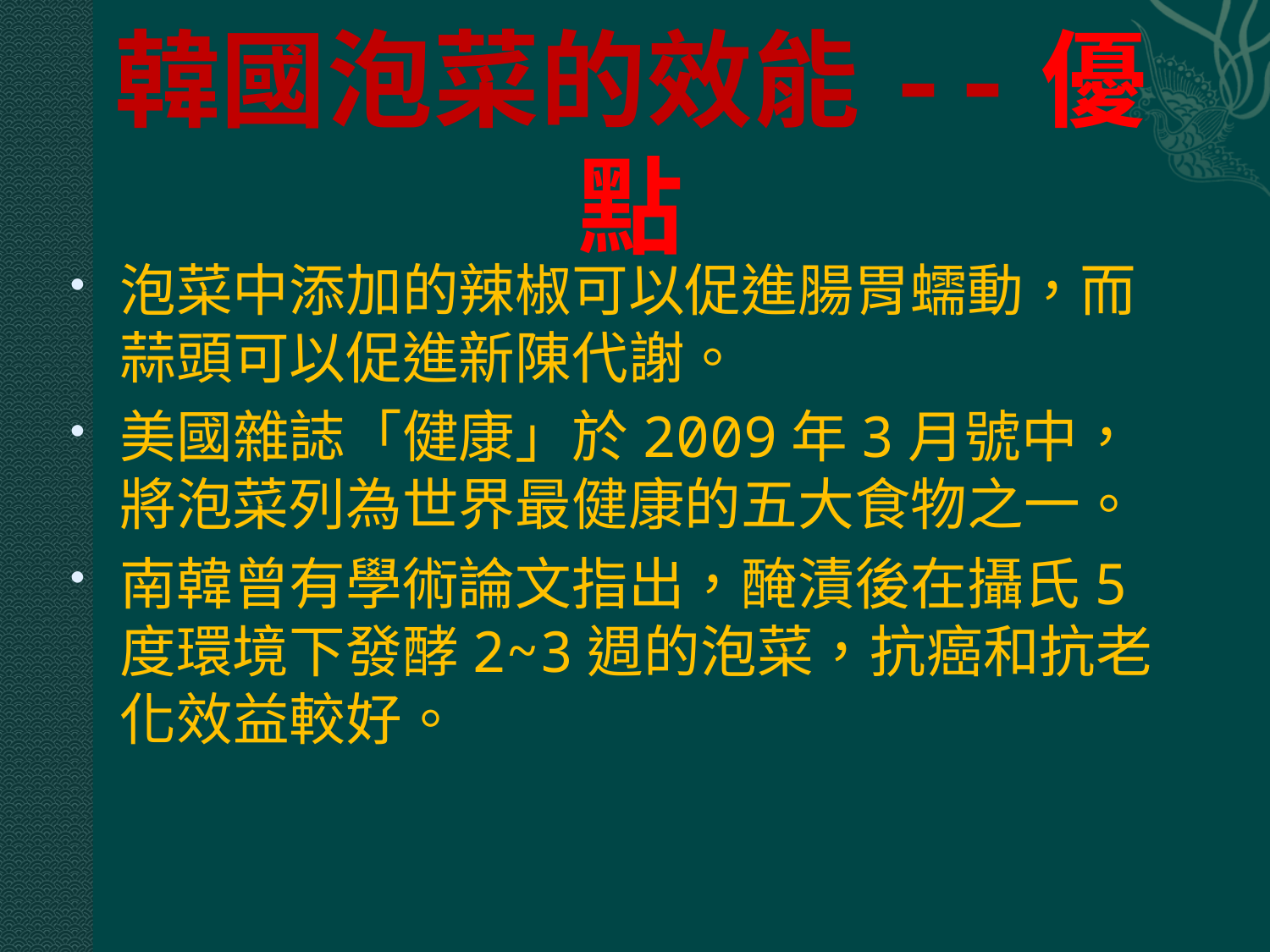

# 韓國泡菜的效能--優點
泡菜中添加的辣椒可以促進腸胃蠕動，而蒜頭可以促進新陳代謝。
美國雜誌「健康」於2009年3月號中，將泡菜列為世界最健康的五大食物之一。
南韓曾有學術論文指出，醃漬後在攝氏5度環境下發酵2~3週的泡菜，抗癌和抗老化效益較好。